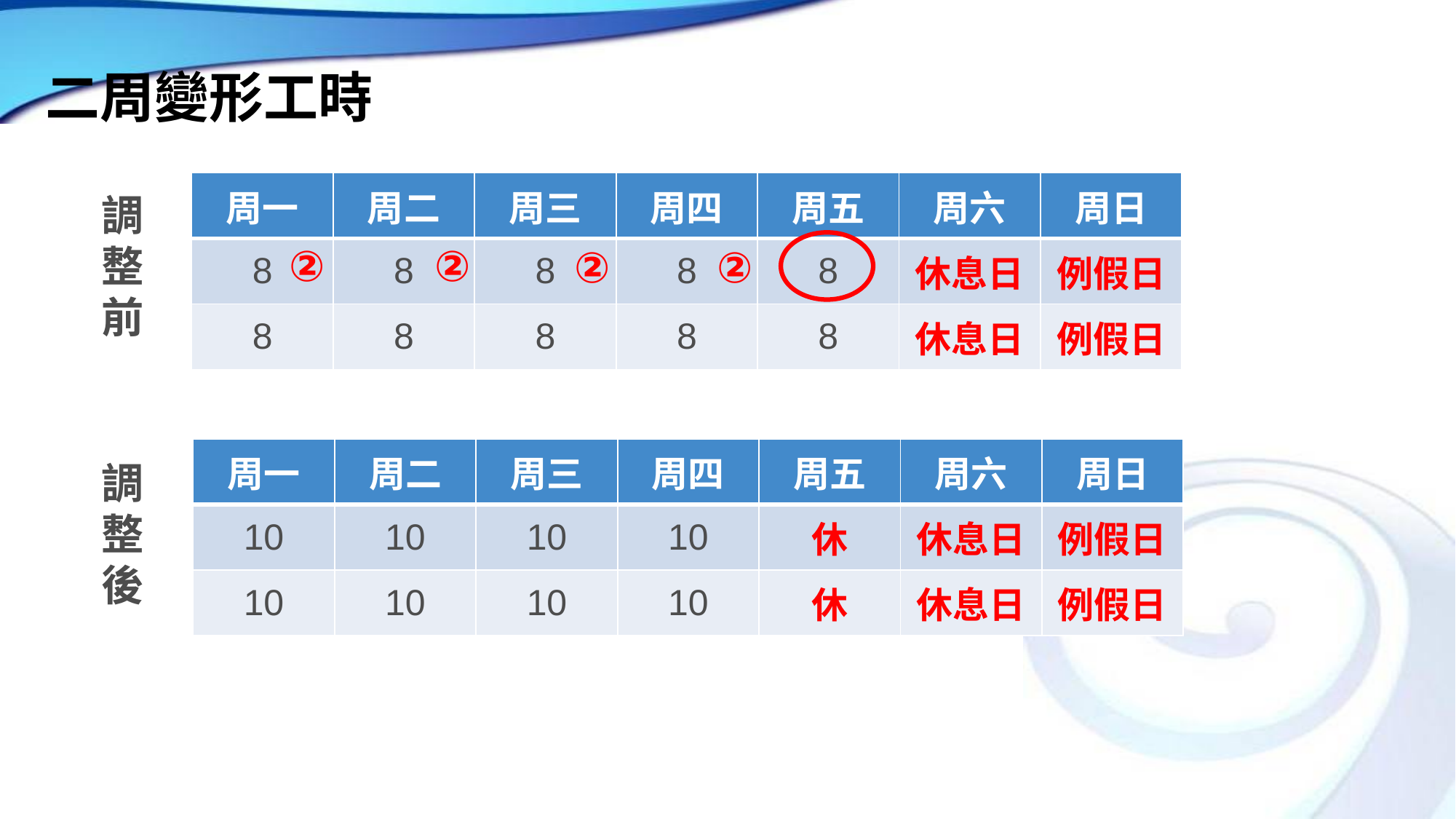

# 二周變形工時
| 周一 | 周二 | 周三 | 周四 | 周五 | 周六 | 周日 |
| --- | --- | --- | --- | --- | --- | --- |
| 8 | 8 | 8 | 8 | 8 | 休息日 | 例假日 |
| 8 | 8 | 8 | 8 | 8 | 休息日 | 例假日 |
調整前

②
②
②
②
| 周一 | 周二 | 周三 | 周四 | 周五 | 周六 | 周日 |
| --- | --- | --- | --- | --- | --- | --- |
| 10 | 10 | 10 | 10 | 休 | 休息日 | 例假日 |
| 10 | 10 | 10 | 10 | 休 | 休息日 | 例假日 |
調整後